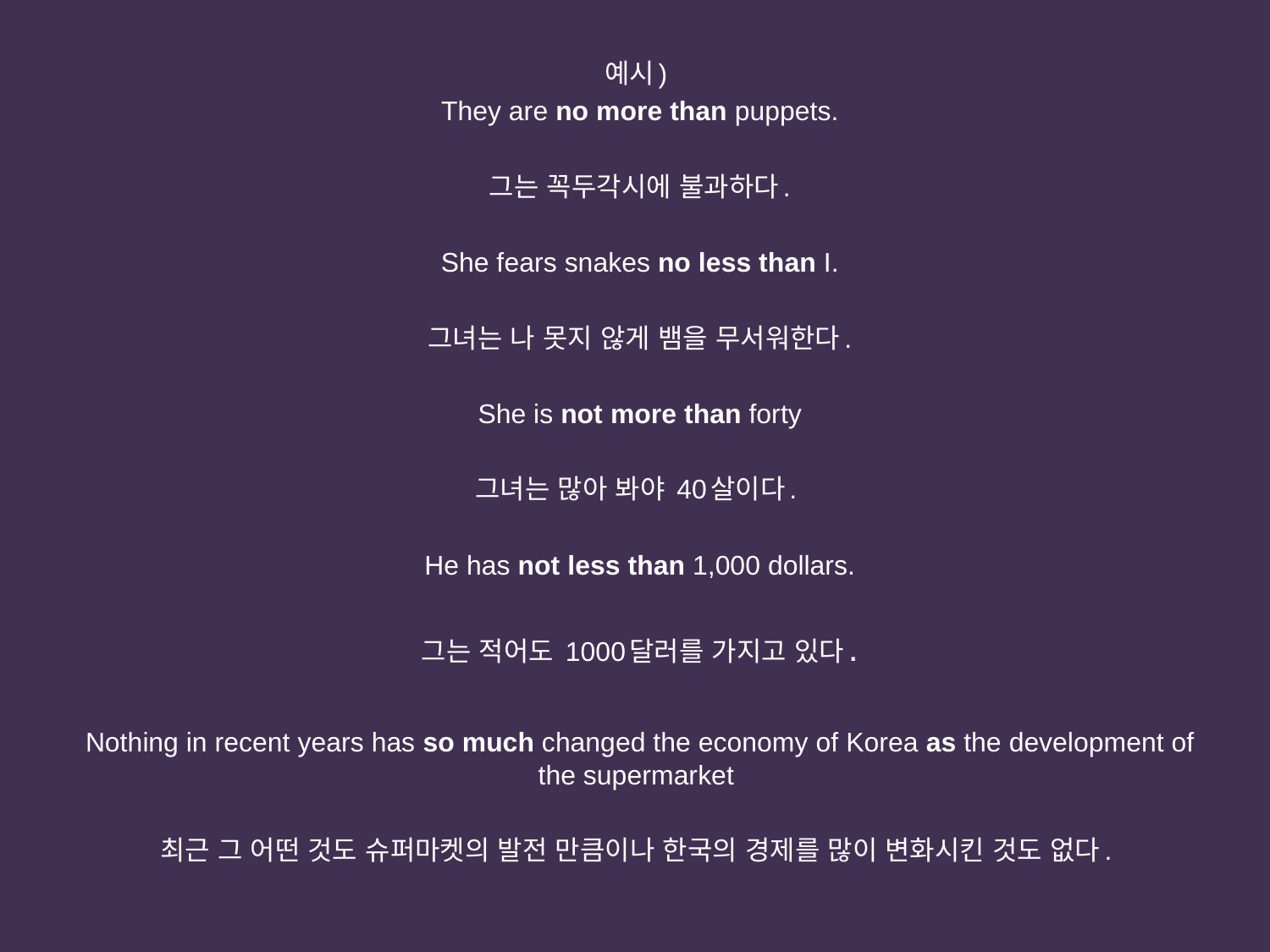

예시)
They are no more than puppets.

그는 꼭두각시에 불과하다.

She fears snakes no less than I.

그녀는 나 못지 않게 뱀을 무서워한다.

She is not more than forty

그녀는 많아 봐야 40살이다.

He has not less than 1,000 dollars.

그는 적어도 1000달러를 가지고 있다.

Nothing in recent years has so much changed the economy of Korea as the development of the supermarket

최근 그 어떤 것도 슈퍼마켓의 발전 만큼이나 한국의 경제를 많이 변화시킨 것도 없다.

#